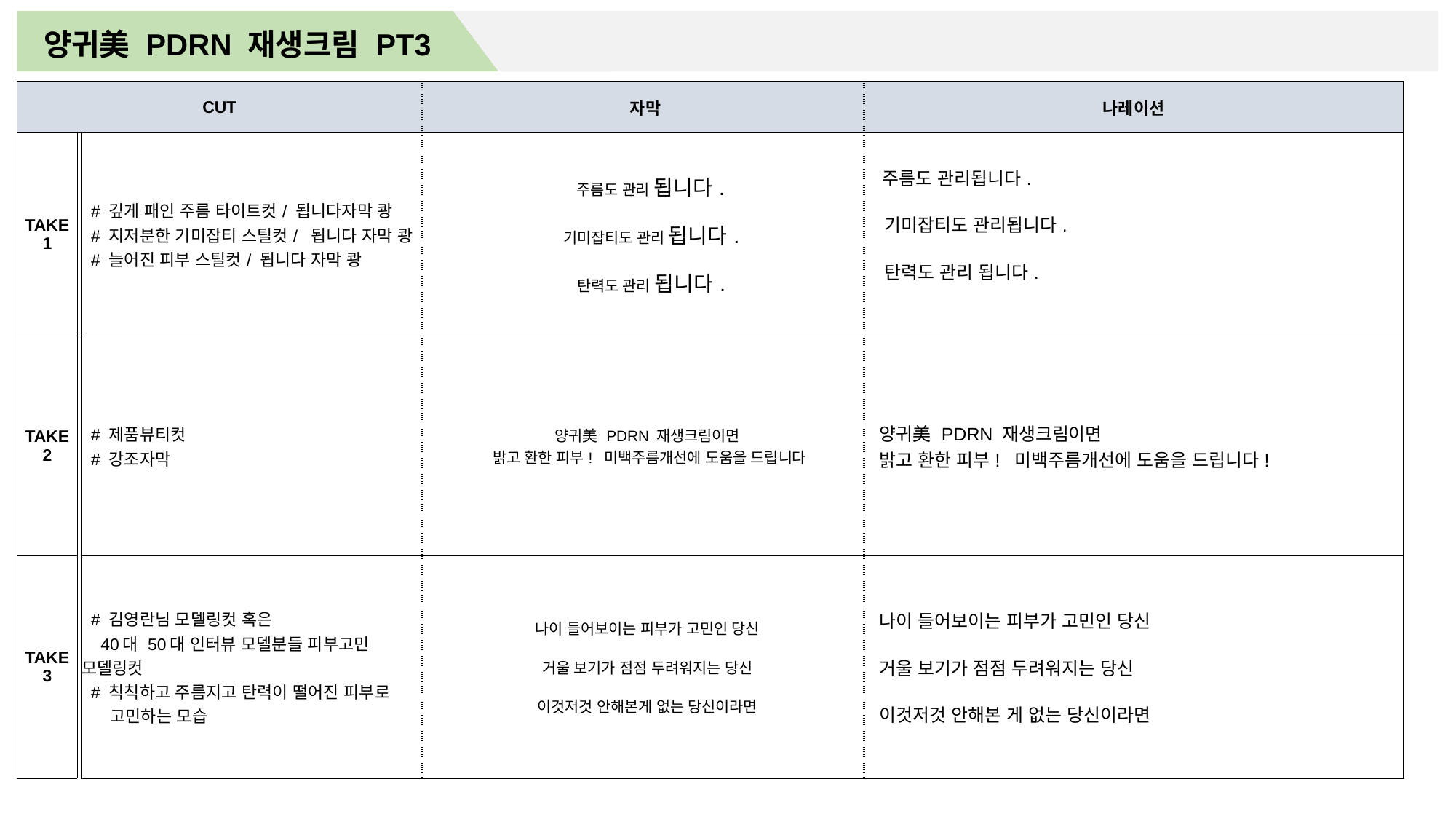

양귀美 PDRN 재생크림 PT3

| CUT |  |  | 자막 | 나레이션 |
| --- | --- | --- | --- | --- |
| TAKE 1 |  | # 깊게 패인 주름 타이트컷/ 됩니다자막 쾅 # 지저분한 기미잡티 스틸컷/ 됩니다 자막 쾅 # 늘어진 피부 스틸컷/ 됩니다 자막 쾅 | 주름도 관리 됩니다. 기미잡티도 관리 됩니다. 탄력도 관리 됩니다. | 주름도 관리됩니다. 기미잡티도 관리됩니다. 탄력도 관리 됩니다. |
| TAKE 2 |  | # 제품뷰티컷 # 강조자막 | 양귀美 PDRN 재생크림이면 밝고 환한 피부! 미백주름개선에 도움을 드립니다 | 양귀美 PDRN 재생크림이면 밝고 환한 피부! 미백주름개선에 도움을 드립니다! |
| TAKE 3 |  | # 김영란님 모델링컷 혹은 40대 50대 인터뷰 모델분들 피부고민 모델링컷 # 칙칙하고 주름지고 탄력이 떨어진 피부로 고민하는 모습 | 나이 들어보이는 피부가 고민인 당신 거울 보기가 점점 두려워지는 당신 이것저것 안해본게 없는 당신이라면 | 나이 들어보이는 피부가 고민인 당신 거울 보기가 점점 두려워지는 당신 이것저것 안해본 게 없는 당신이라면 |